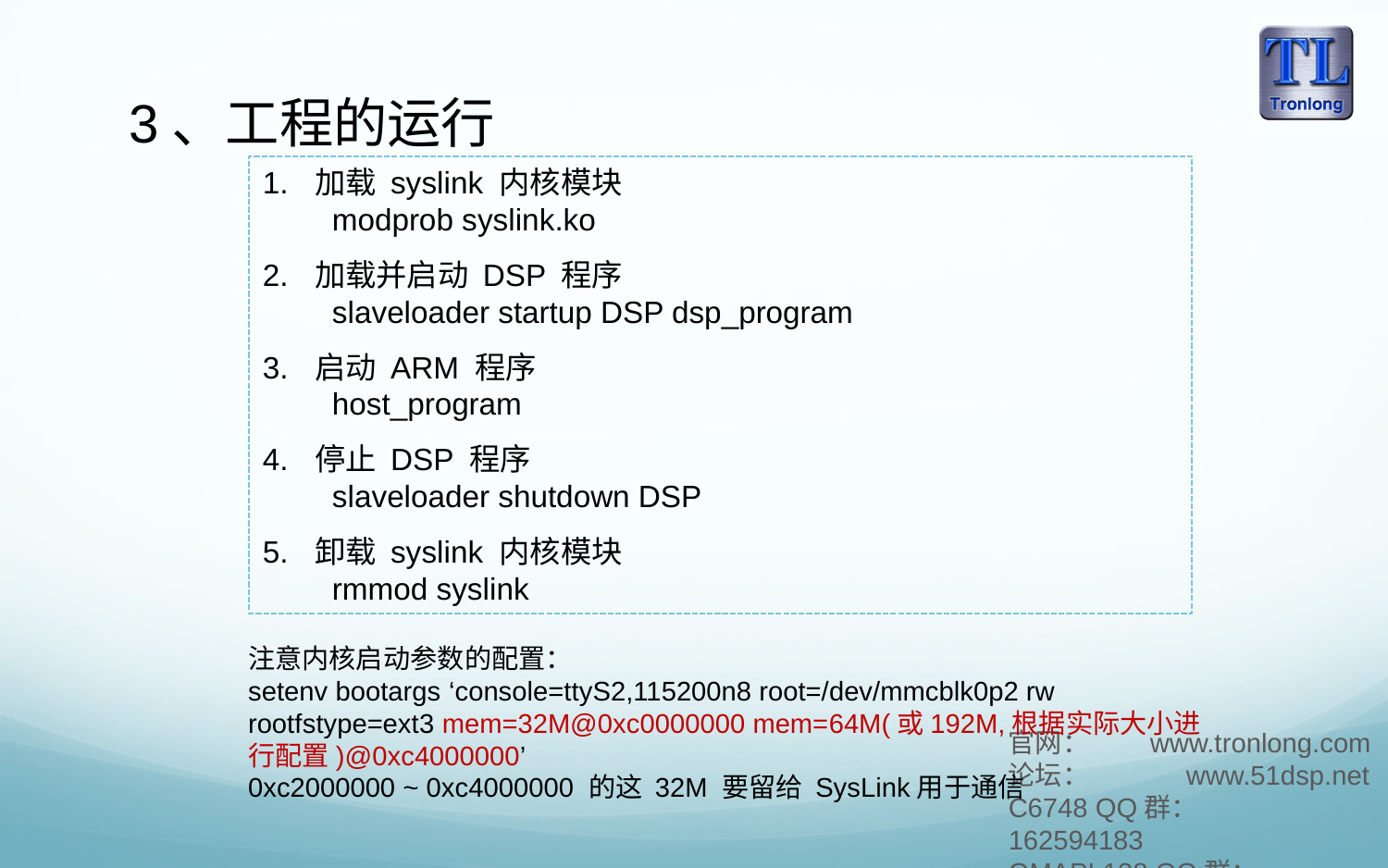

3、工程的运行
加载 syslink 内核模块
modprob syslink.ko
加载并启动 DSP 程序
slaveloader startup DSP dsp_program
启动 ARM 程序
host_program
停止 DSP 程序
slaveloader shutdown DSP
卸载 syslink 内核模块
rmmod syslink
注意内核启动参数的配置：
setenv bootargs ‘console=ttyS2,115200n8 root=/dev/mmcblk0p2 rw rootfstype=ext3 mem=32M@0xc0000000 mem=64M(或192M,根据实际大小进行配置)@0xc4000000’
0xc2000000 ~ 0xc4000000 的这 32M 要留给 SysLink用于通信